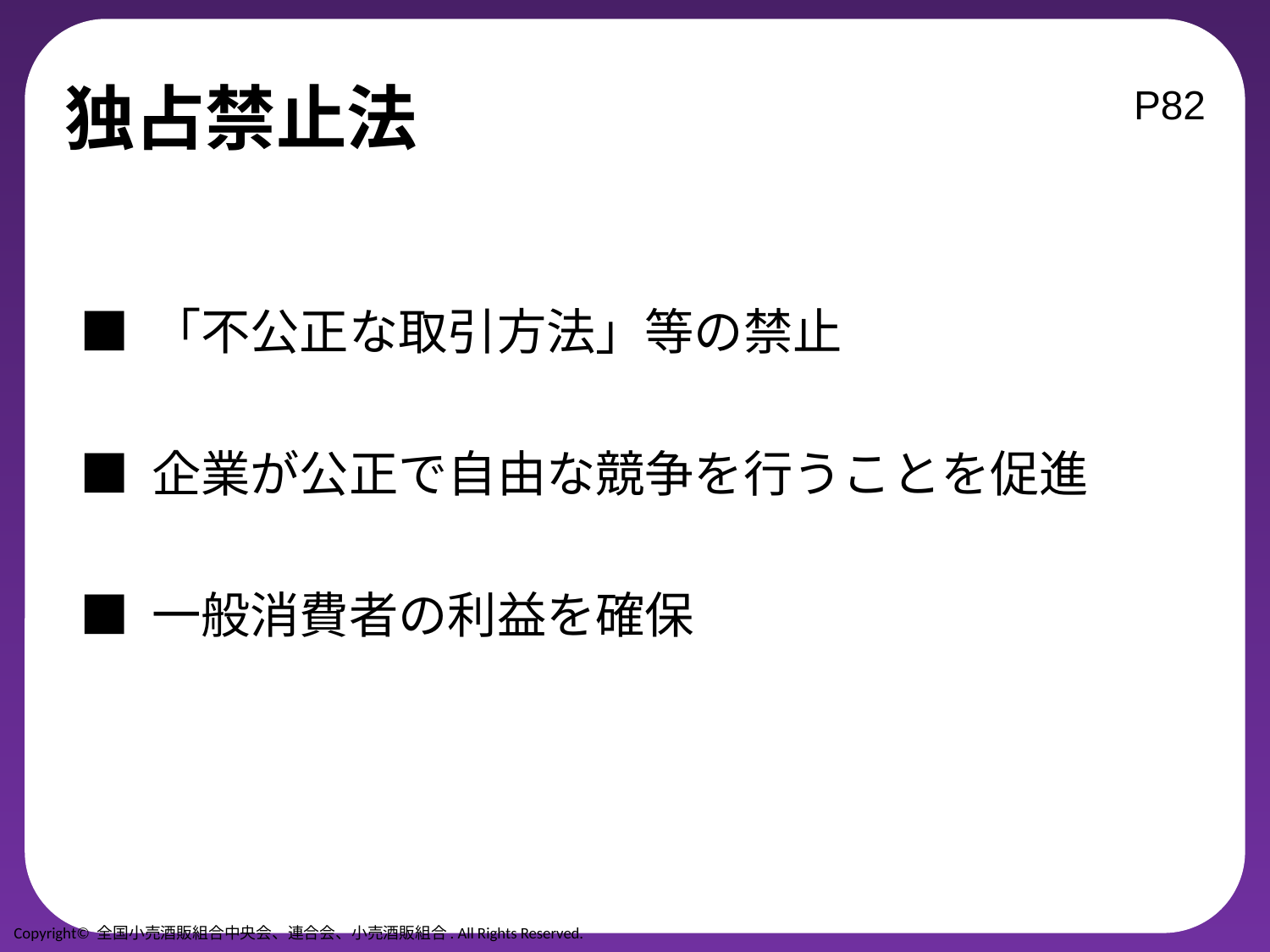

# 独占禁止法
P82

■ 「不公正な取引方法」等の禁止

■ 企業が公正で自由な競争を行うことを促進

■ 一般消費者の利益を確保
Copyright© 全国小売酒販組合中央会、連合会、小売酒販組合. All Rights Reserved.